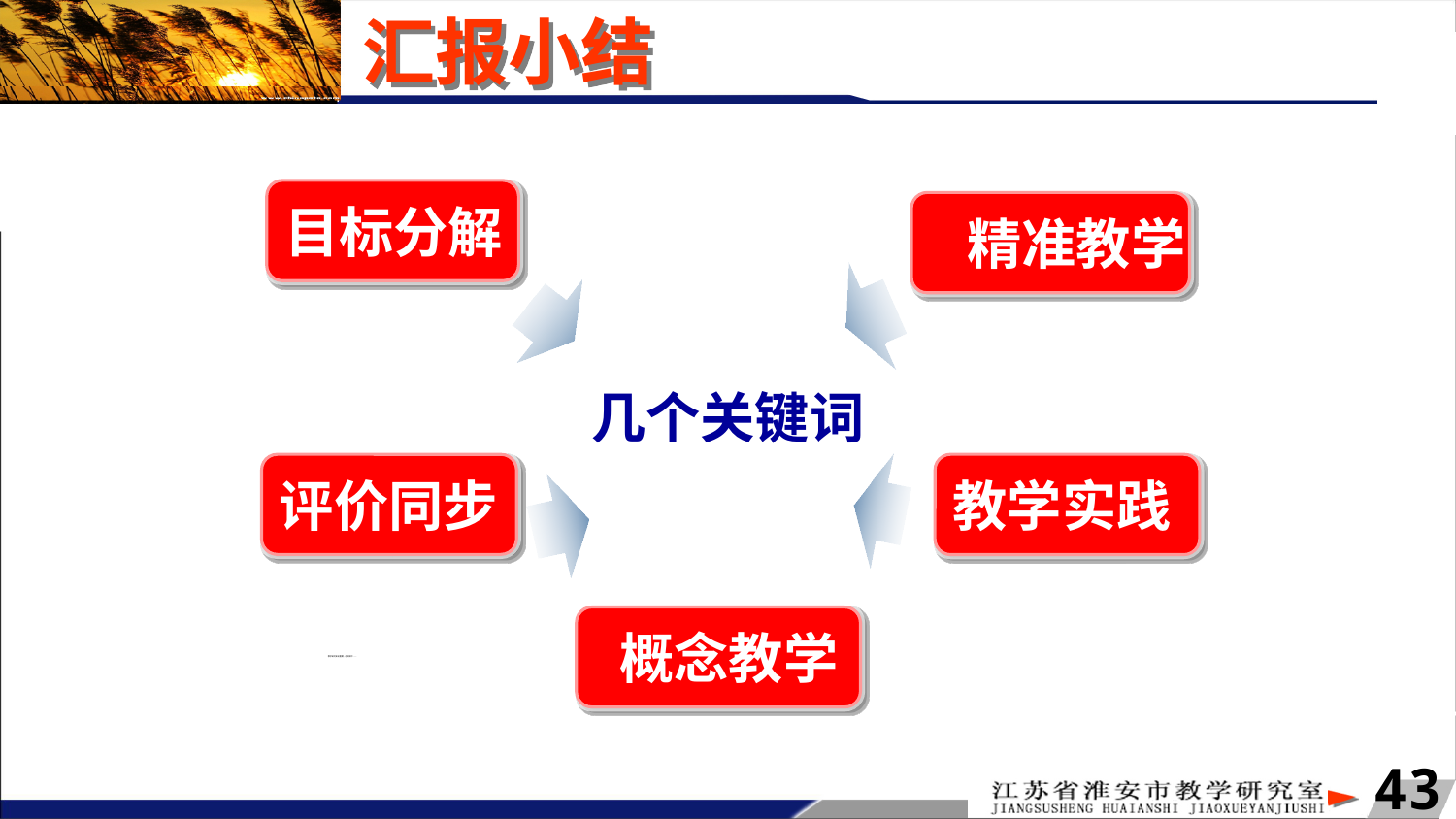

# 汇报小结
目标分解
  精准教学

几个关键词

评价同步
教学实践
 概念教学
教学研究如此重要，在现实中......